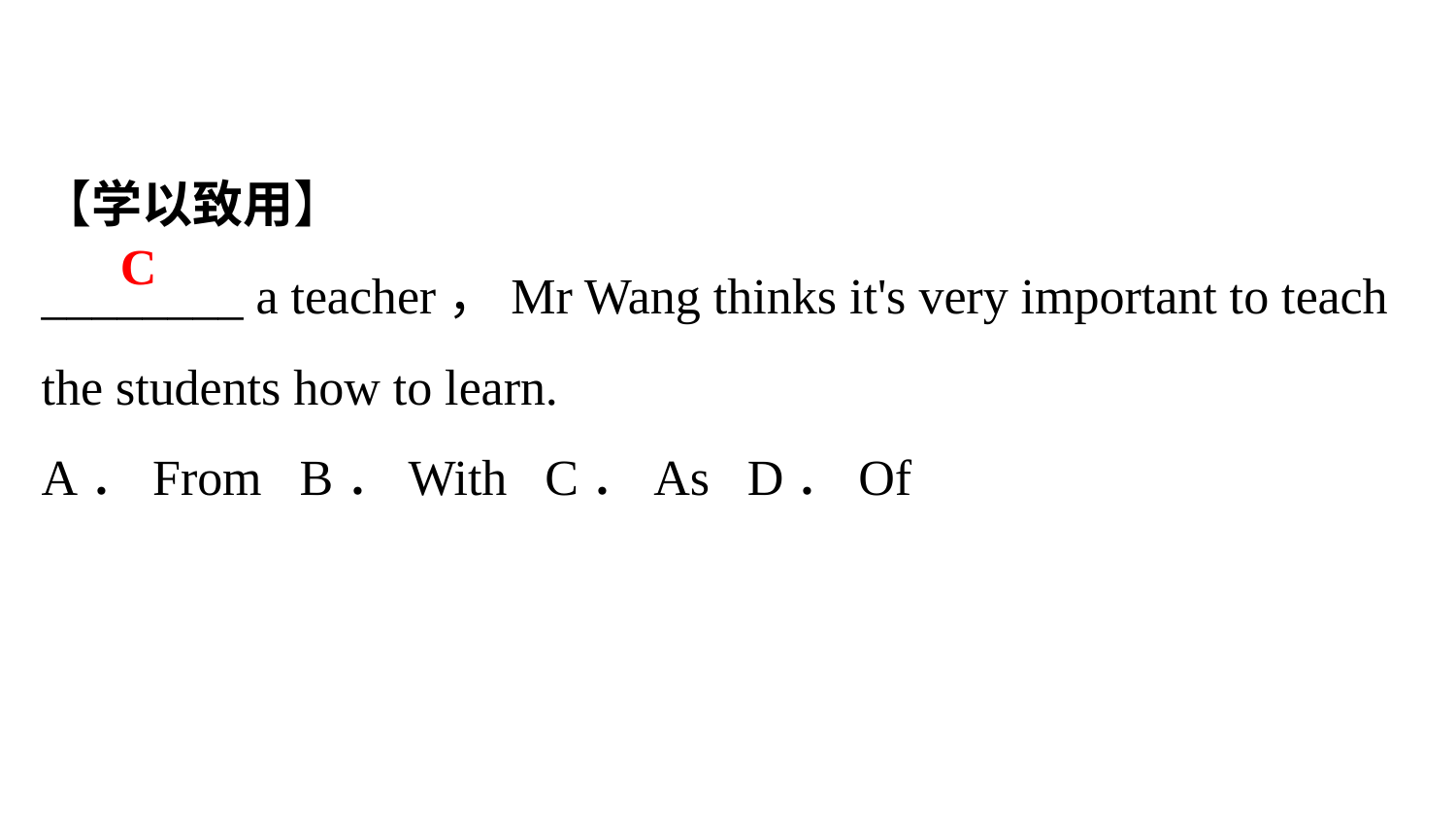

【学以致用】
________ a teacher，Mr Wang thinks it's very important to teach the students how to learn.
A．From   B．With   C．As   D．Of

C